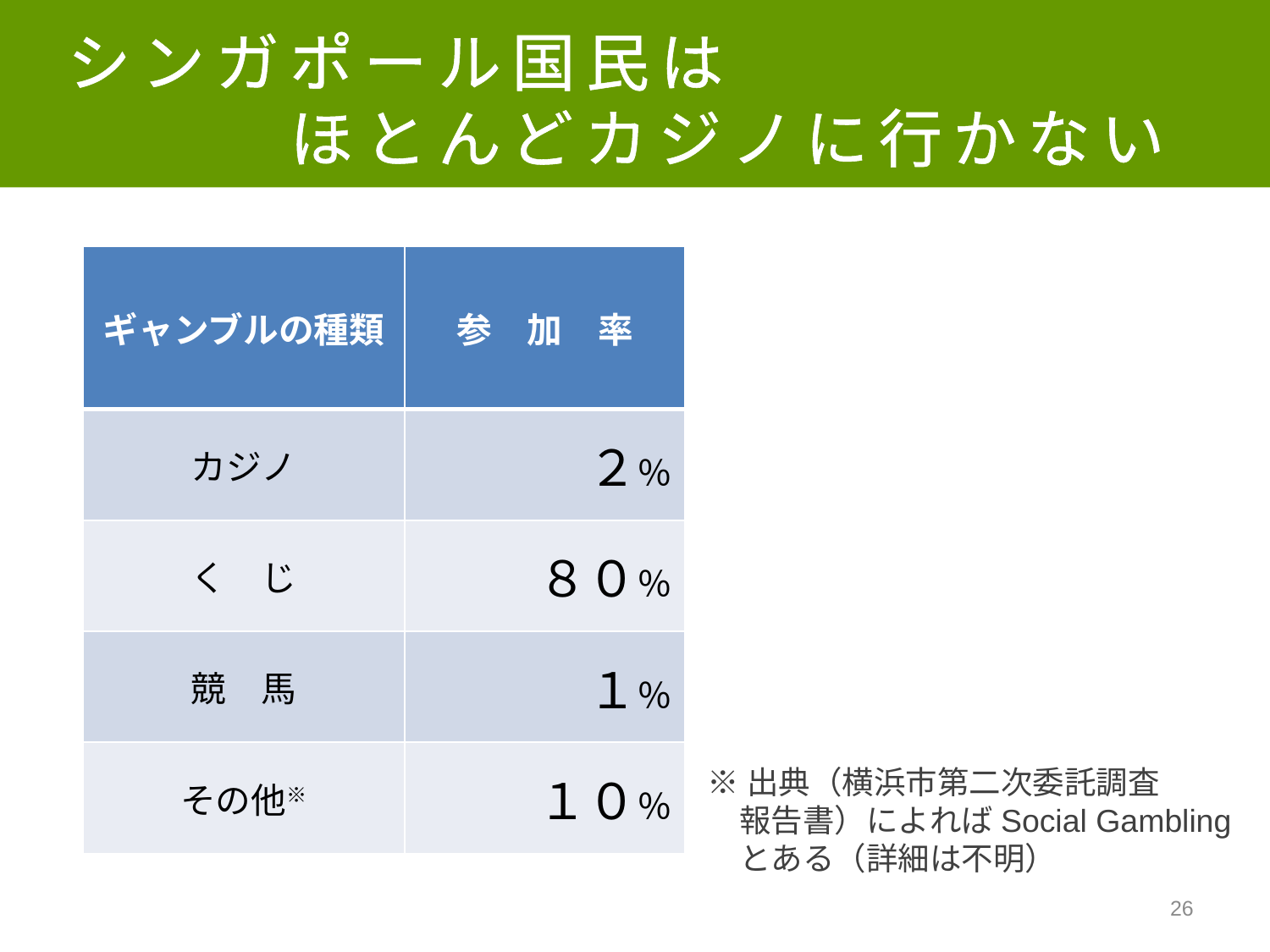

シンガポール国民は
　　　ほとんどカジノに行かない
| ギャンブルの種類 | 参　加　率 |
| --- | --- |
| カジノ | ２％ |
| く　じ | ８０％ |
| 競　馬 | １％ |
| その他※ | １０％ |
※出典（横浜市第二次委託調査
　報告書）によればSocial Gambling
　とある（詳細は不明）
26